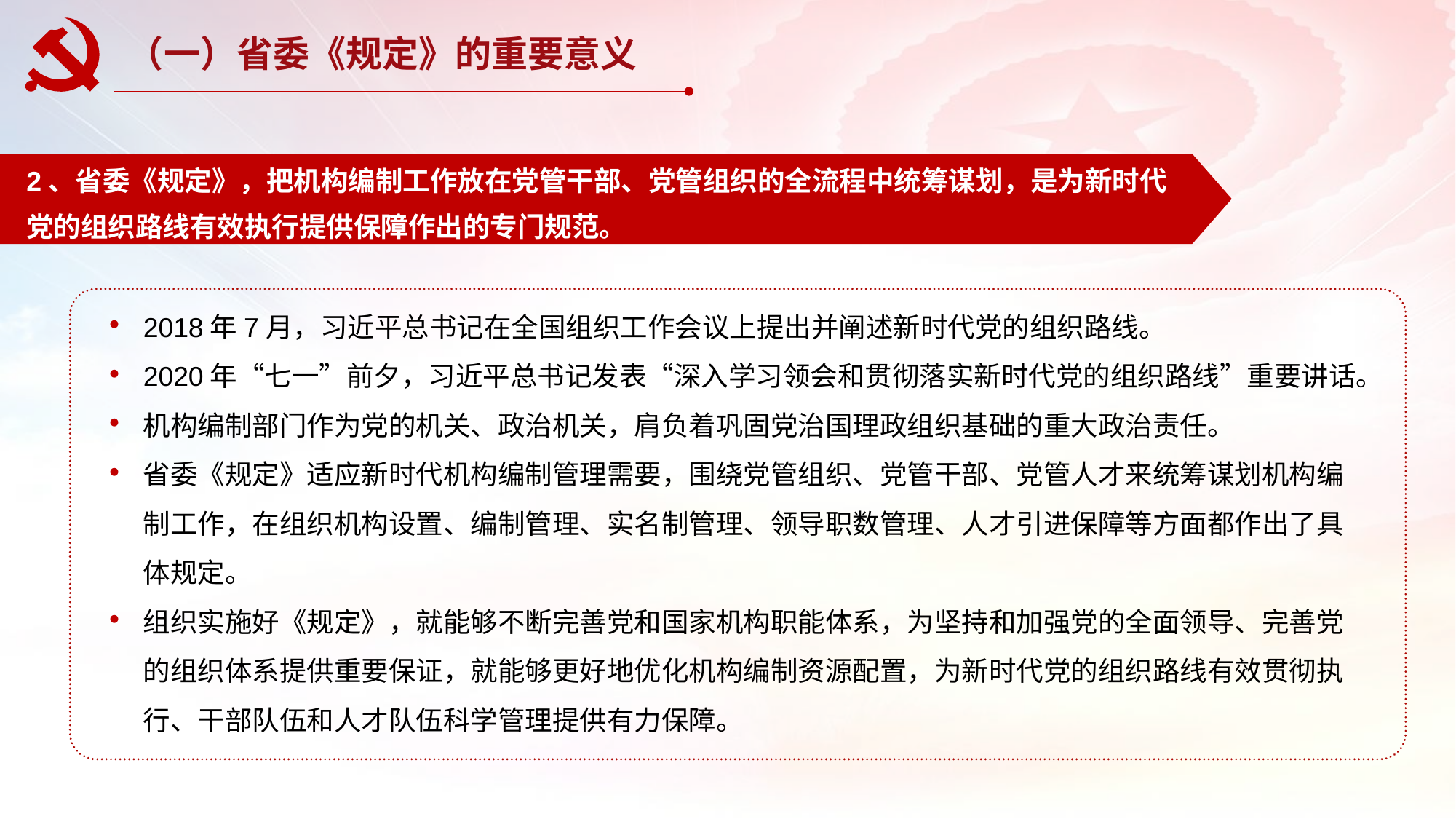

（一）省委《规定》的重要意义
2、省委《规定》，把机构编制工作放在党管干部、党管组织的全流程中统筹谋划，是为新时代党的组织路线有效执行提供保障作出的专门规范。

2018年7月，习近平总书记在全国组织工作会议上提出并阐述新时代党的组织路线。
2020年“七一”前夕，习近平总书记发表“深入学习领会和贯彻落实新时代党的组织路线”重要讲话。
机构编制部门作为党的机关、政治机关，肩负着巩固党治国理政组织基础的重大政治责任。
省委《规定》适应新时代机构编制管理需要，围绕党管组织、党管干部、党管人才来统筹谋划机构编制工作，在组织机构设置、编制管理、实名制管理、领导职数管理、人才引进保障等方面都作出了具体规定。
组织实施好《规定》，就能够不断完善党和国家机构职能体系，为坚持和加强党的全面领导、完善党的组织体系提供重要保证，就能够更好地优化机构编制资源配置，为新时代党的组织路线有效贯彻执行、干部队伍和人才队伍科学管理提供有力保障。